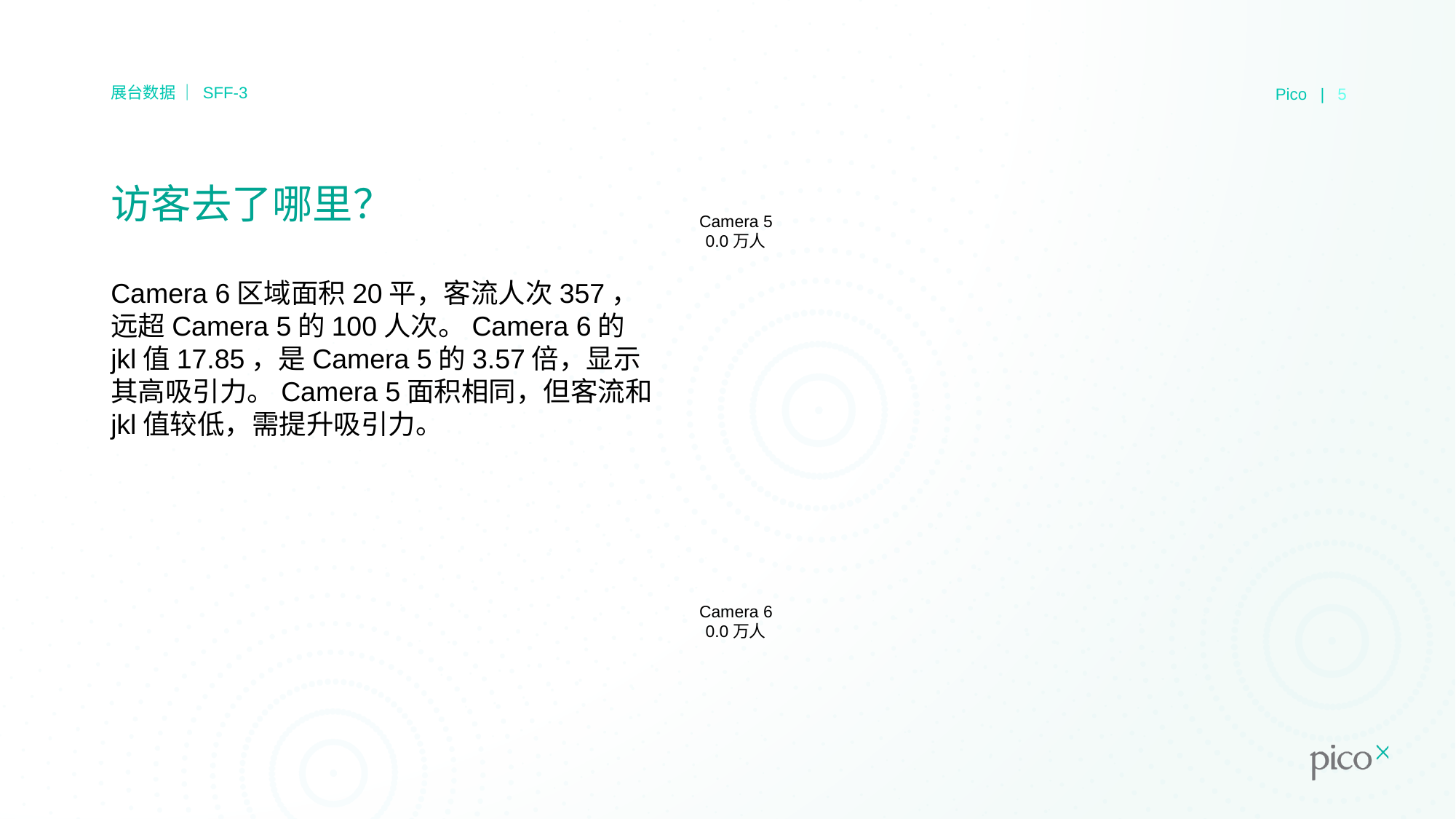

Camera 5
0.0万人
Pico   |
5
展台数据 ｜ SFF-3
# 访客去了哪里？
Camera 6区域面积20平，客流人次357，远超Camera 5的100人次。Camera 6的jkl值17.85，是Camera 5的3.57倍，显示其高吸引力。Camera 5面积相同，但客流和jkl值较低，需提升吸引力。

Camera 6
0.0万人